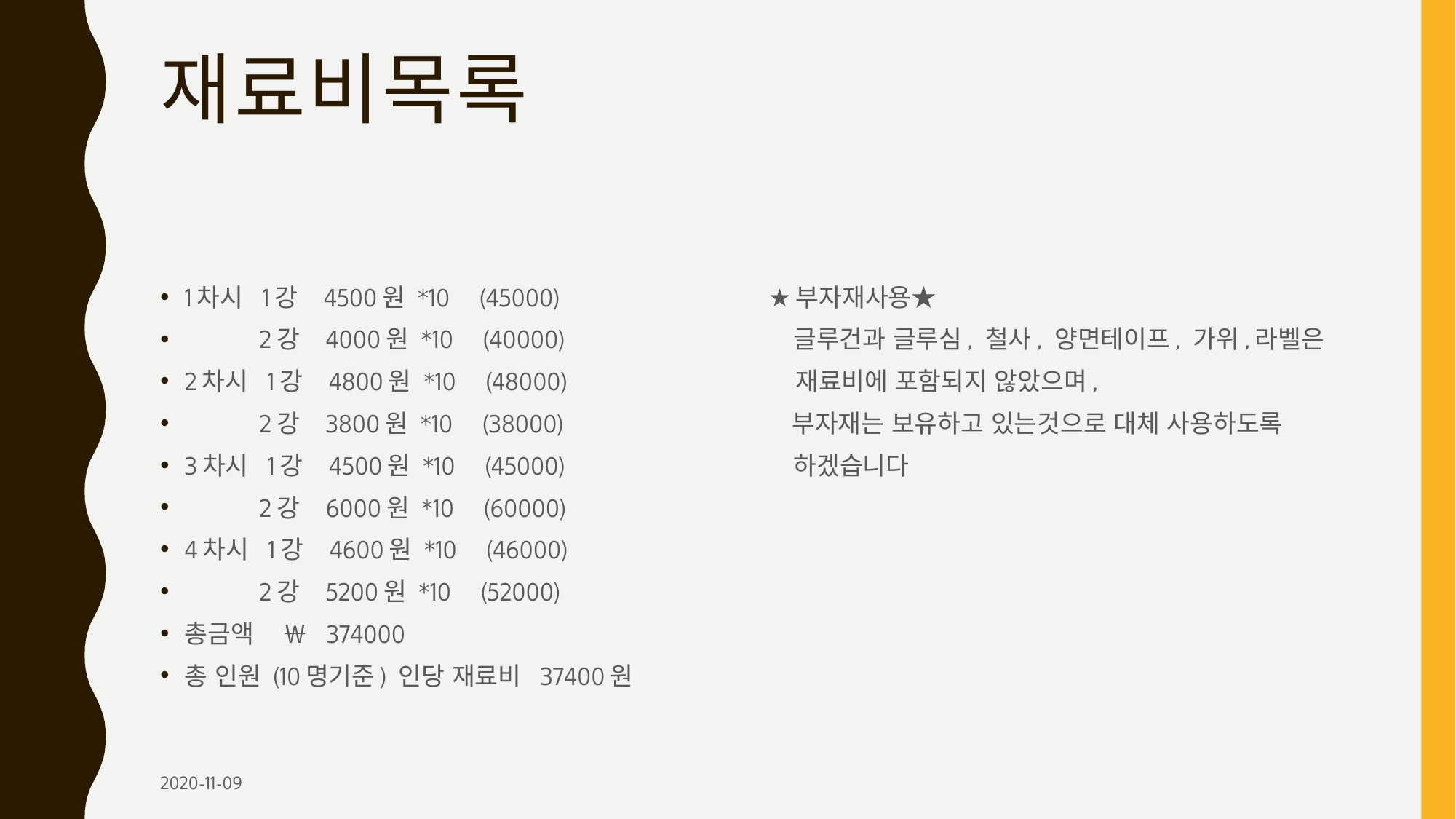

# 재료비목록
1차시  1강   4500원 *10    (45000)                            ★부자재사용★
          2강   4000원 *10    (40000)                              글루건과 글루심, 철사, 양면테이프, 가위,라벨은
2차시  1강   4800원 *10    (48000)                              재료비에 포함되지 않았으며,
          2강   3800원 *10    (38000)                              부자재는 보유하고 있는것으로 대체 사용하도록
3차시  1강   4500원 *10    (45000)                              하겠습니다
          2강   6000원 *10    (60000)
4차시  1강   4600원 *10    (46000)
          2강   5200원 *10    (52000)
총금액    ￦  374000
총 인원 (10명기준) 인당 재료비  37400원

2020-11-09